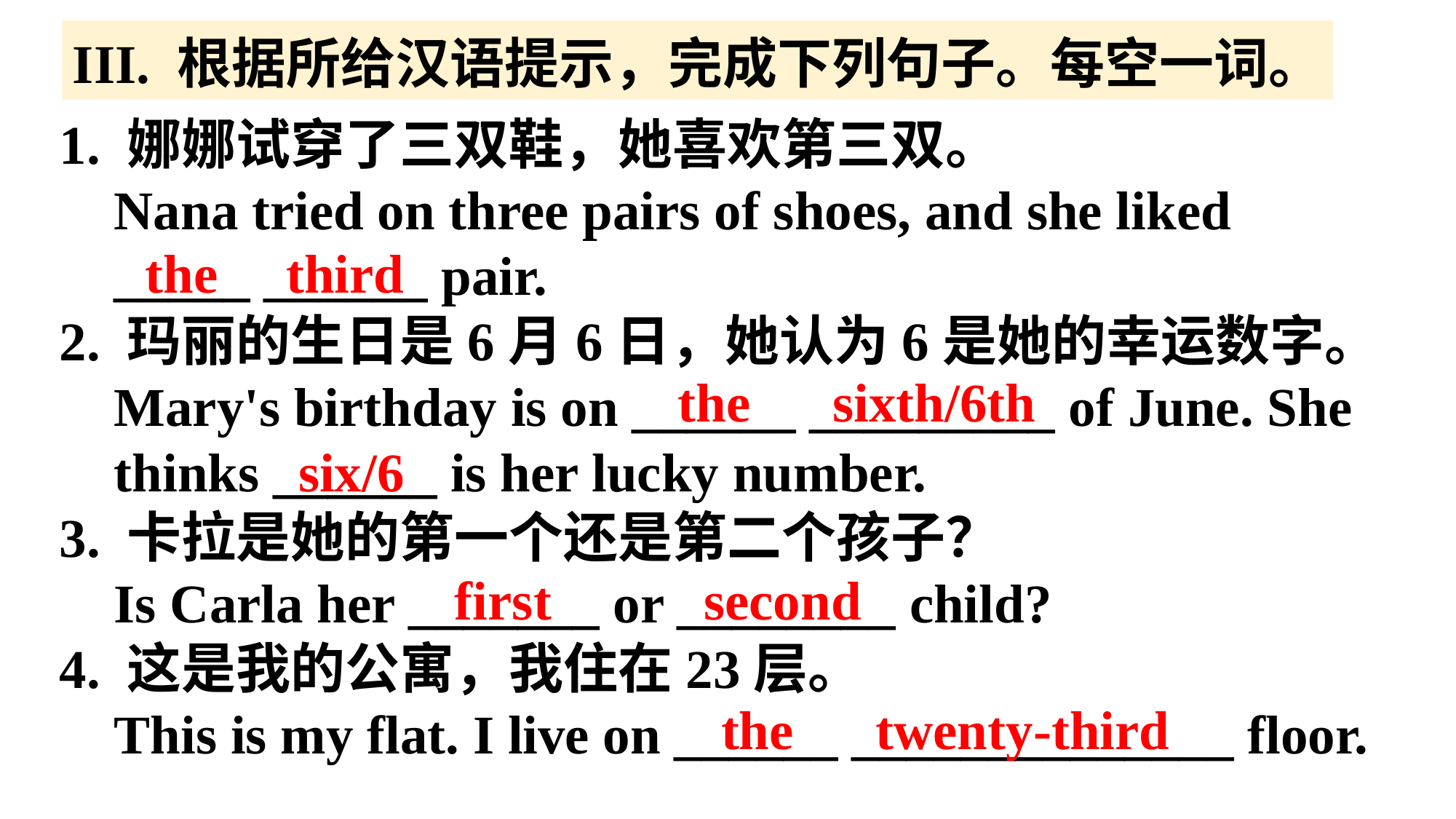

III. 根据所给汉语提示，完成下列句子。每空一词。
1. 娜娜试穿了三双鞋，她喜欢第三双。
    Nana tried on three pairs of shoes, and she liked
    _____ ______ pair.
2. 玛丽的生日是6月6日，她认为6是她的幸运数字。
    Mary's birthday is on ______ _________ of June. She thinks ______ is her lucky number.
3. 卡拉是她的第一个还是第二个孩子？
    Is Carla her _______ or ________ child?
4. 这是我的公寓，我住在23层。
    This is my flat. I live on ______ ______________ floor.
the     third
the      sixth/6th
 six/6
first
second
 the      twenty-third